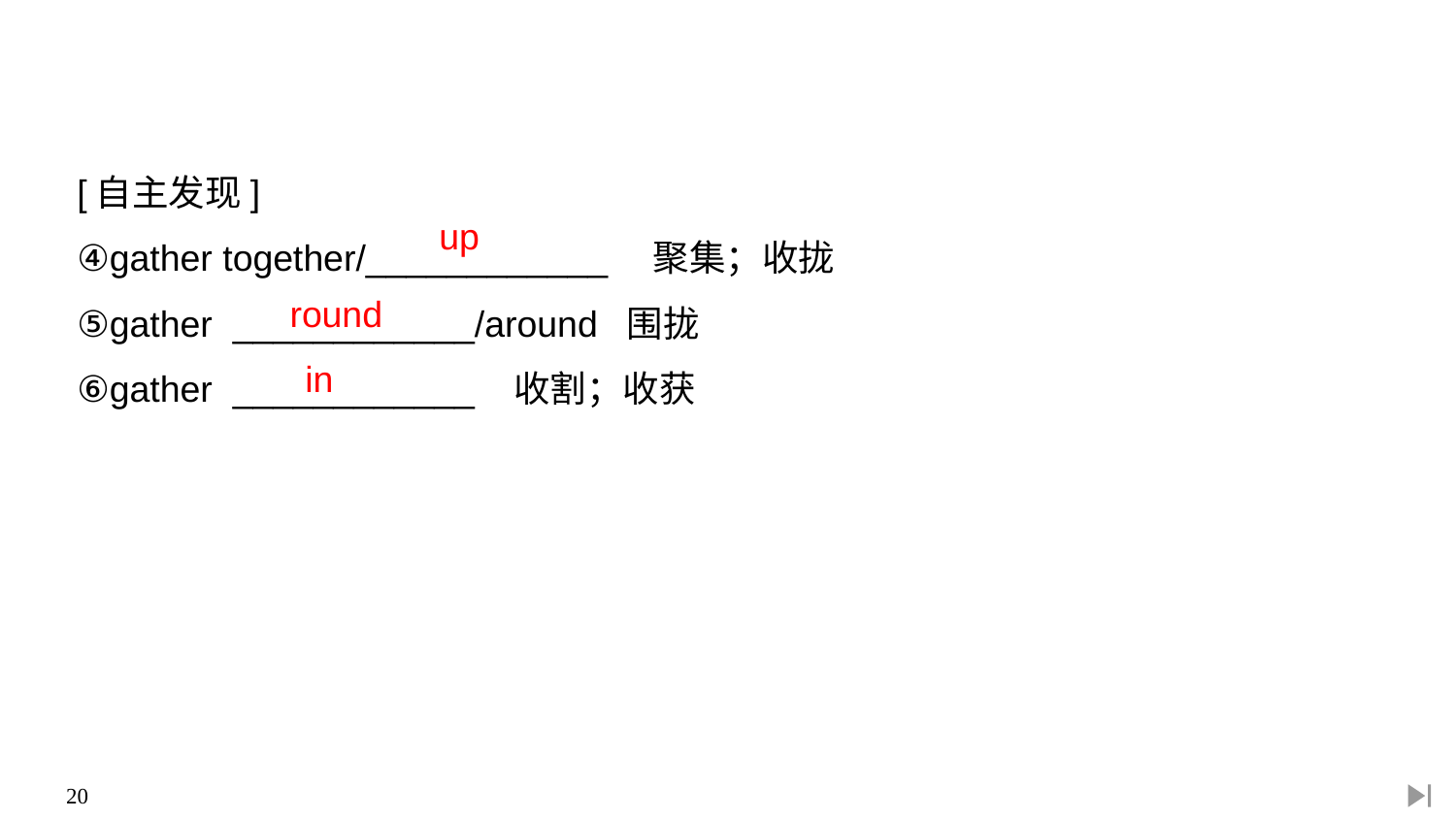

[自主发现]
④gather together/____________　聚集；收拢
⑤gather  ____________/around  围拢
⑥gather  ____________   收割；收获
up
round
in